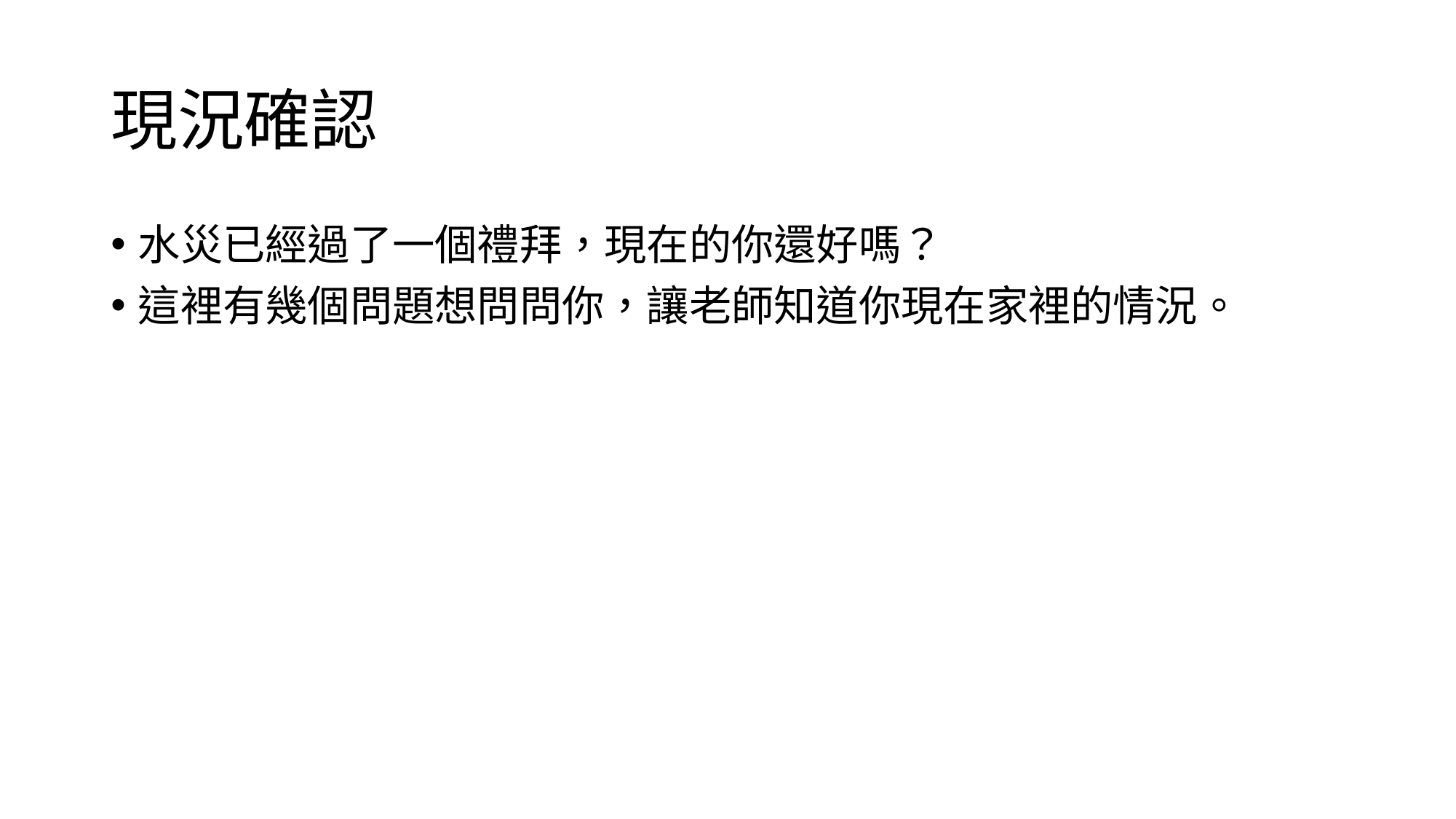

# 現況確認
水災已經過了一個禮拜，現在的你還好嗎？
這裡有幾個問題想問問你，讓老師知道你現在家裡的情況。